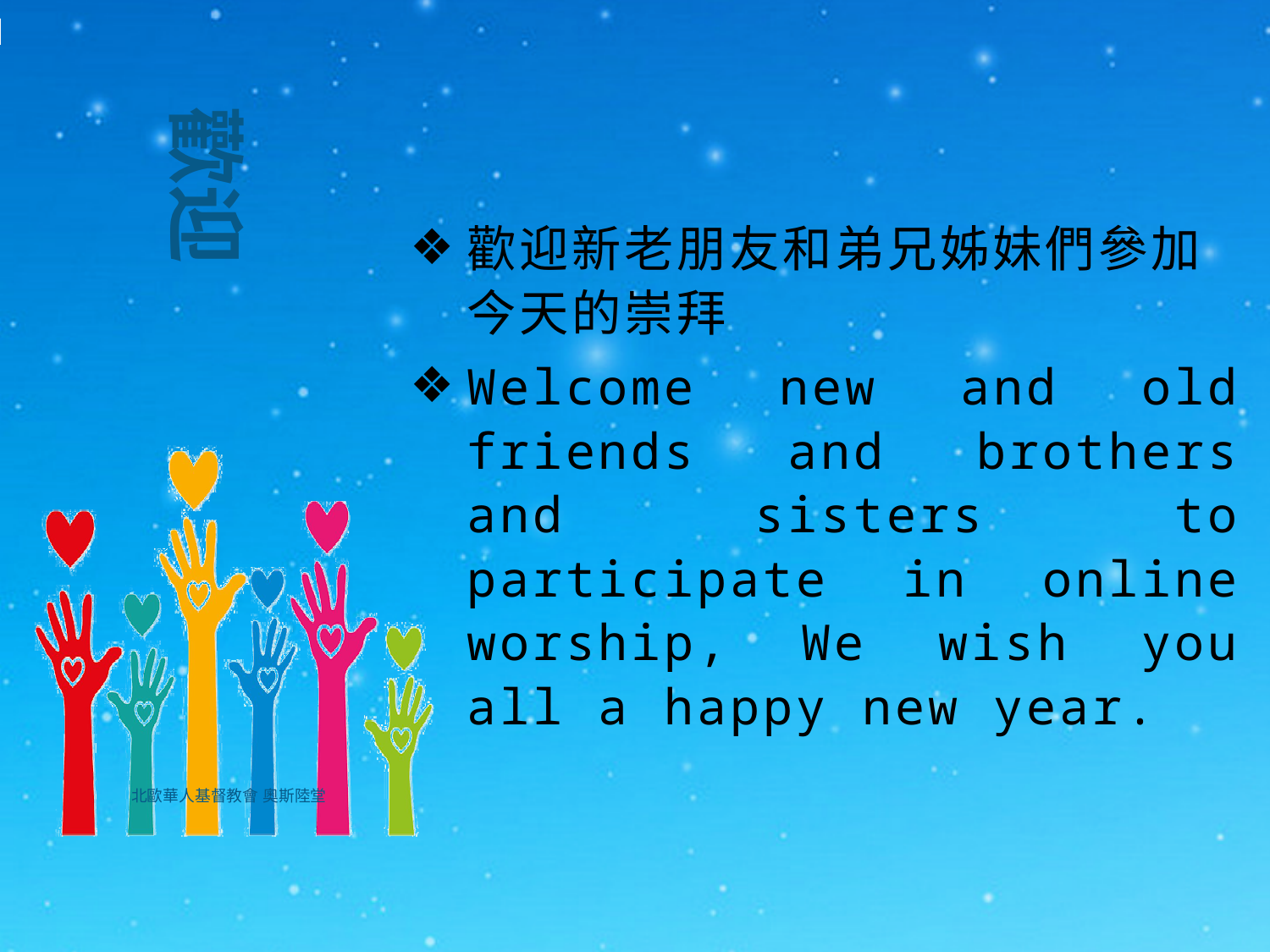

歡迎新老朋友和弟兄姊妹們參加今天的崇拜
Welcome new and old friends and brothers and sisters to participate in online worship, We wish you all a happy new year.
北歐華人基督教會 奧斯陸堂